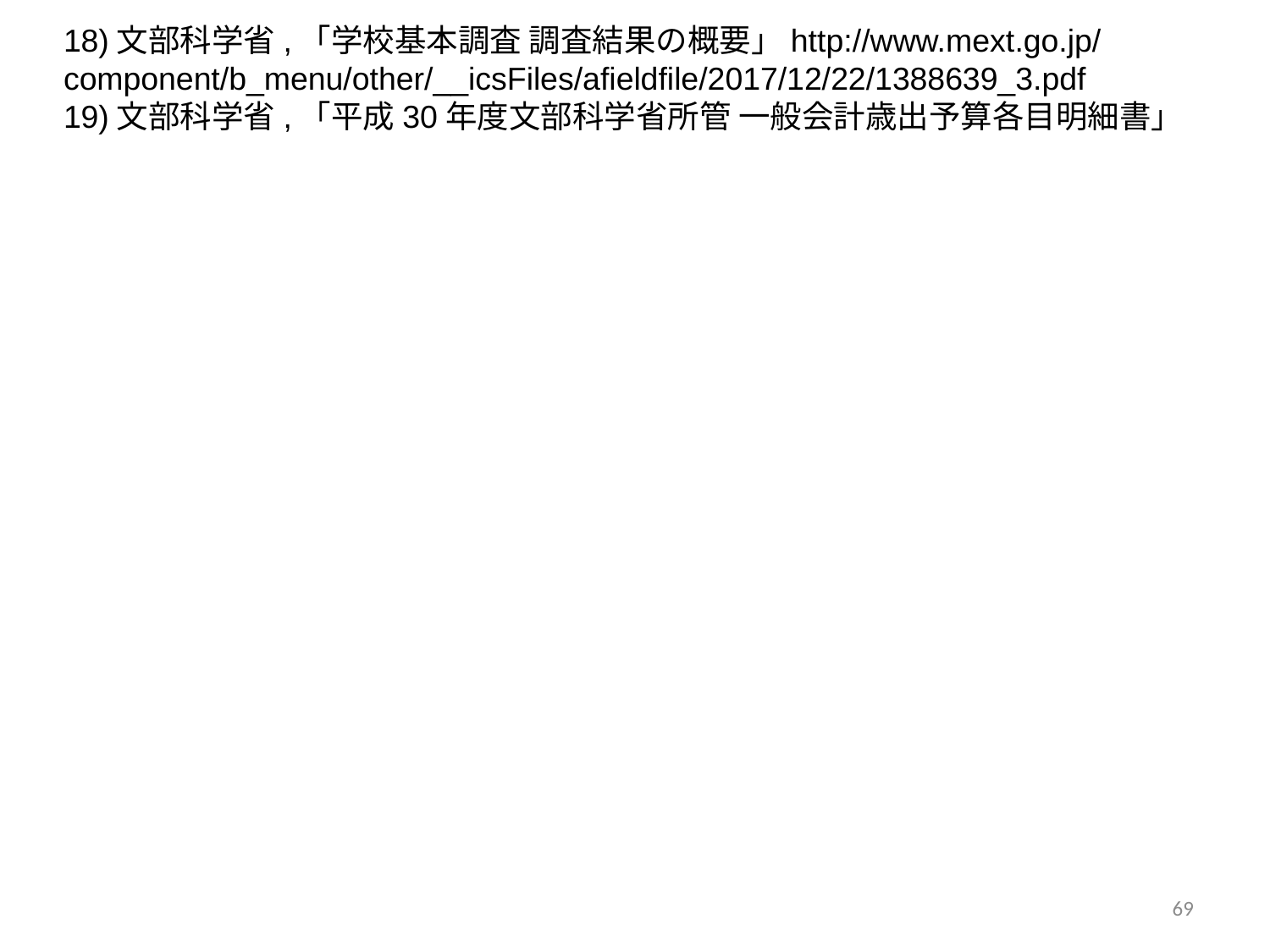

18)文部科学省,「学校基本調査 調査結果の概要」http://www.mext.go.jp/
component/b_menu/other/__icsFiles/afieldfile/2017/12/22/1388639_3.pdf
19)文部科学省,「平成30年度文部科学省所管 一般会計歳出予算各目明細書」

69